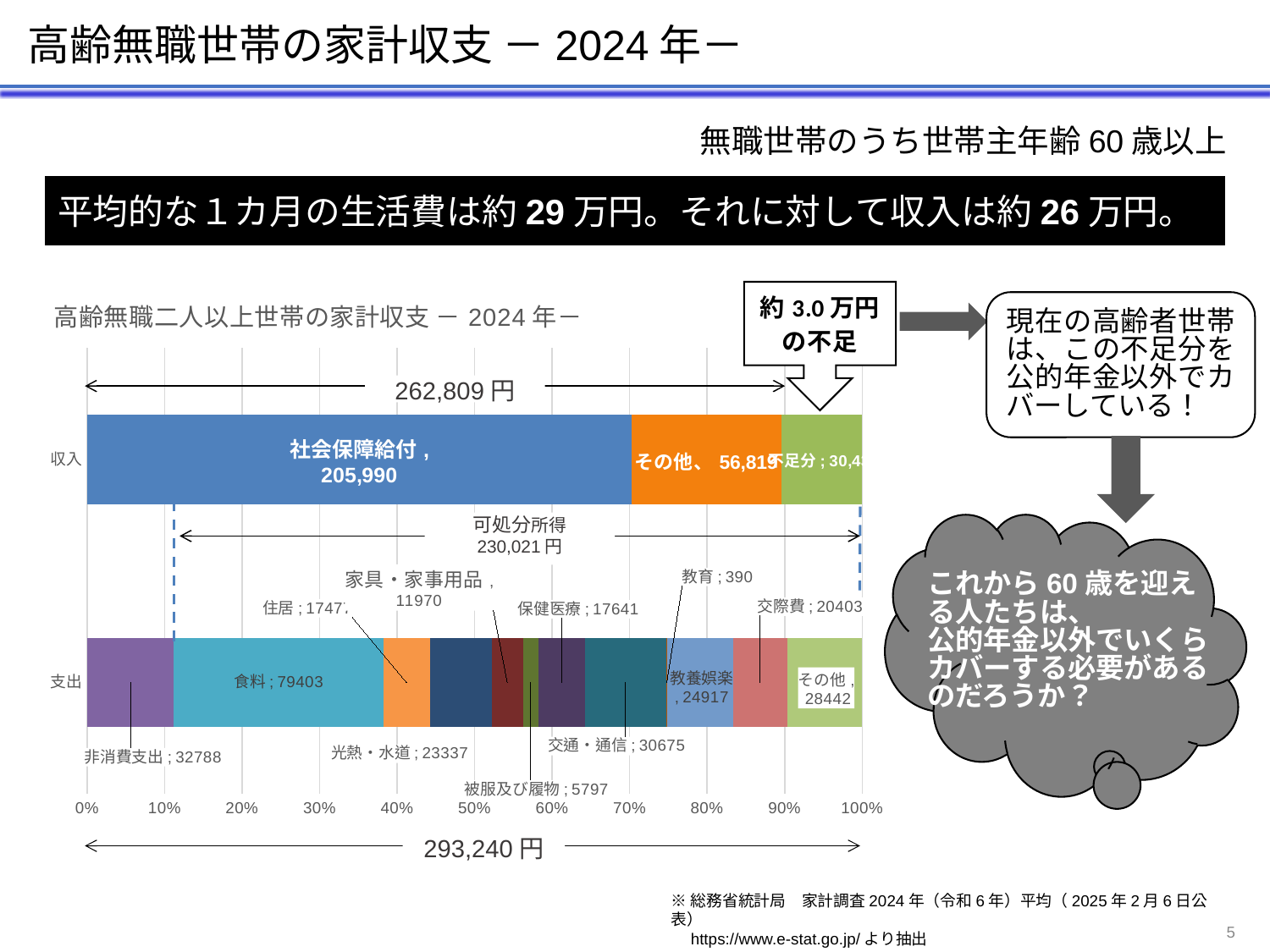

高齢無職世帯の家計収支 －2024年－
無職世帯のうち世帯主年齢60歳以上
平均的な１カ月の生活費は約29万円。それに対して収入は約26万円。

### Chart: 高齢無職二人以上世帯の家計収支 －2024年－

| Category | 社会保障給付 | その他 | 不足分 | 非消費支出 | 食料 | 住居 | 光熱・水道 | 家具・家事用品 | 被服及び履物 | 保健医療 | 交通・通信 | 教育 | 教養娯楽 | 交際費 | その他 |
|---|---|---|---|---|---|---|---|---|---|---|---|---|---|---|---|
| 支出 | None | None | None | 32788.0 | 79403.0 | 17477.0 | 23337.0 | 11970.0 | 5797.0 | 17641.0 | 30675.0 | 390.0 | 24917.0 | 20403.0 | 28442.0 |
| 収入 | 205990.0 | 56819.0 | 30431.0 | None | None | None | None | None | None | None | None | None | None | None | None |
現在の高齢者世帯は、この不足分を公的年金以外でカバーしている！

262,809円

可処分所得
230,021円

これから60歳を迎える人たちは、
公的年金以外でいくらカバーする必要があるのだろうか？
293,240円
※総務省統計局　家計調査2024年（令和6年）平均（2025年2月6日公表）
　https://www.e-stat.go.jp/より抽出
5